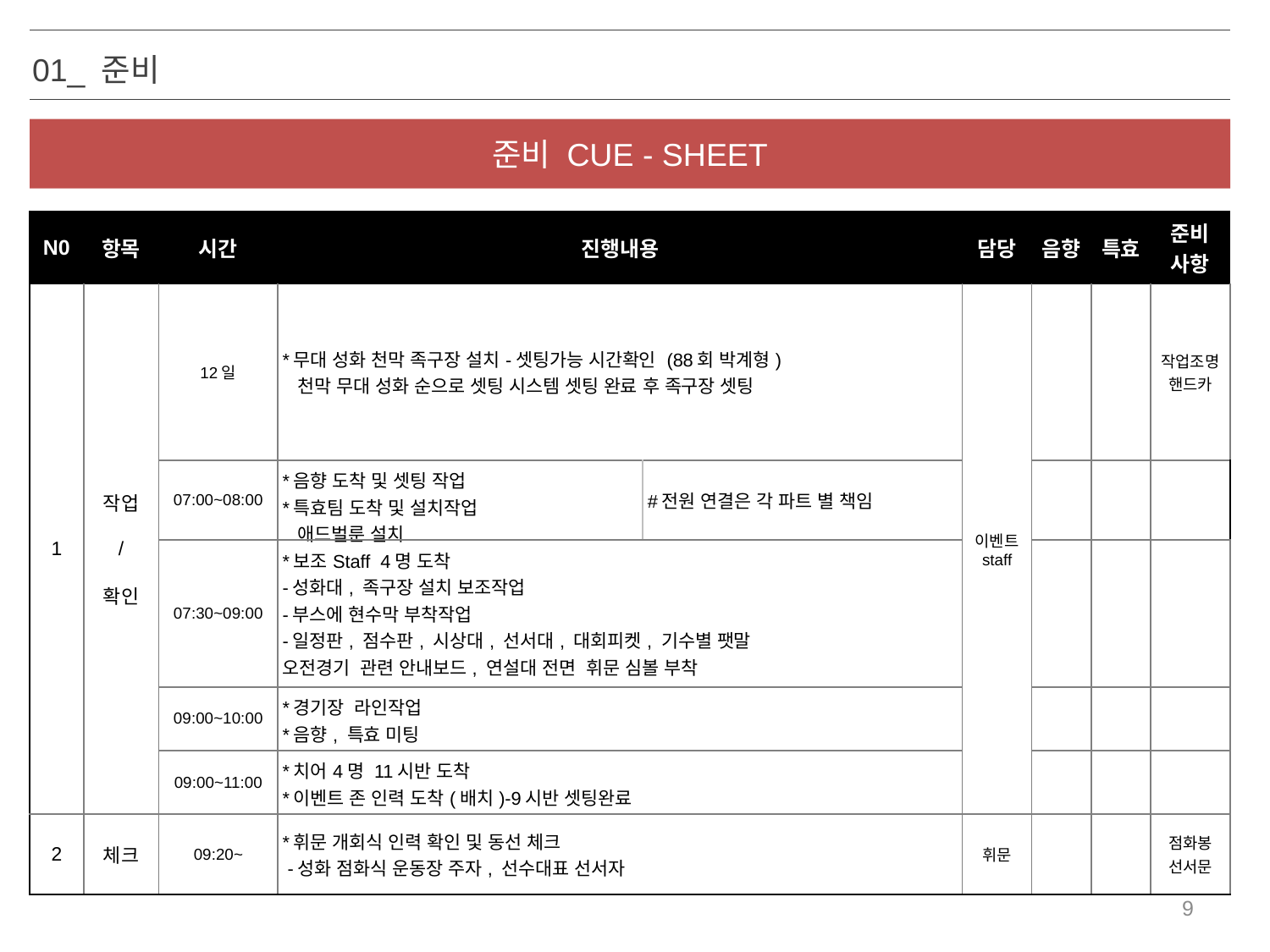

01_ 준비
준비 CUE - SHEET
| N0 | 항목 | 시간 | 진행내용 |  | 담당 | 음향 | 특효 | 준비 사항 |
| --- | --- | --- | --- | --- | --- | --- | --- | --- |
| 1 | 작업 / 확인 | 12일 | \*무대 성화 천막 족구장 설치-셋팅가능 시간확인 (88회 박계형) 천막 무대 성화 순으로 셋팅 시스템 셋팅 완료 후 족구장 셋팅 |  | 이벤트 staff |  |  | 작업조명 핸드카 |
|  |  | 07:00~08:00 | \*음향 도착 및 셋팅 작업 \*특효팀 도착 및 설치작업 애드벌룬 설치 | #전원 연결은 각 파트 별 책임 |  |  |  |  |
|  |  | 07:30~09:00 | \*보조Staff 4명 도착 -성화대, 족구장 설치 보조작업 -부스에 현수막 부착작업 -일정판, 점수판, 시상대, 선서대, 대회피켓, 기수별 팻말 오전경기 관련 안내보드, 연설대 전면 휘문 심볼 부착 |  |  |  |  |  |
|  |  | 09:00~10:00 | \*경기장 라인작업 \*음향, 특효 미팅 |  |  |  |  |  |
|  |  | 09:00~11:00 | \*치어4명 11시반 도착 \*이벤트 존 인력 도착(배치)-9시반 셋팅완료 |  |  |  |  |  |
| 2 | 체크 | 09:20~ | \*휘문 개회식 인력 확인 및 동선 체크 -성화 점화식 운동장 주자, 선수대표 선서자 |  | 휘문 |  |  | 점화봉 선서문 |
9